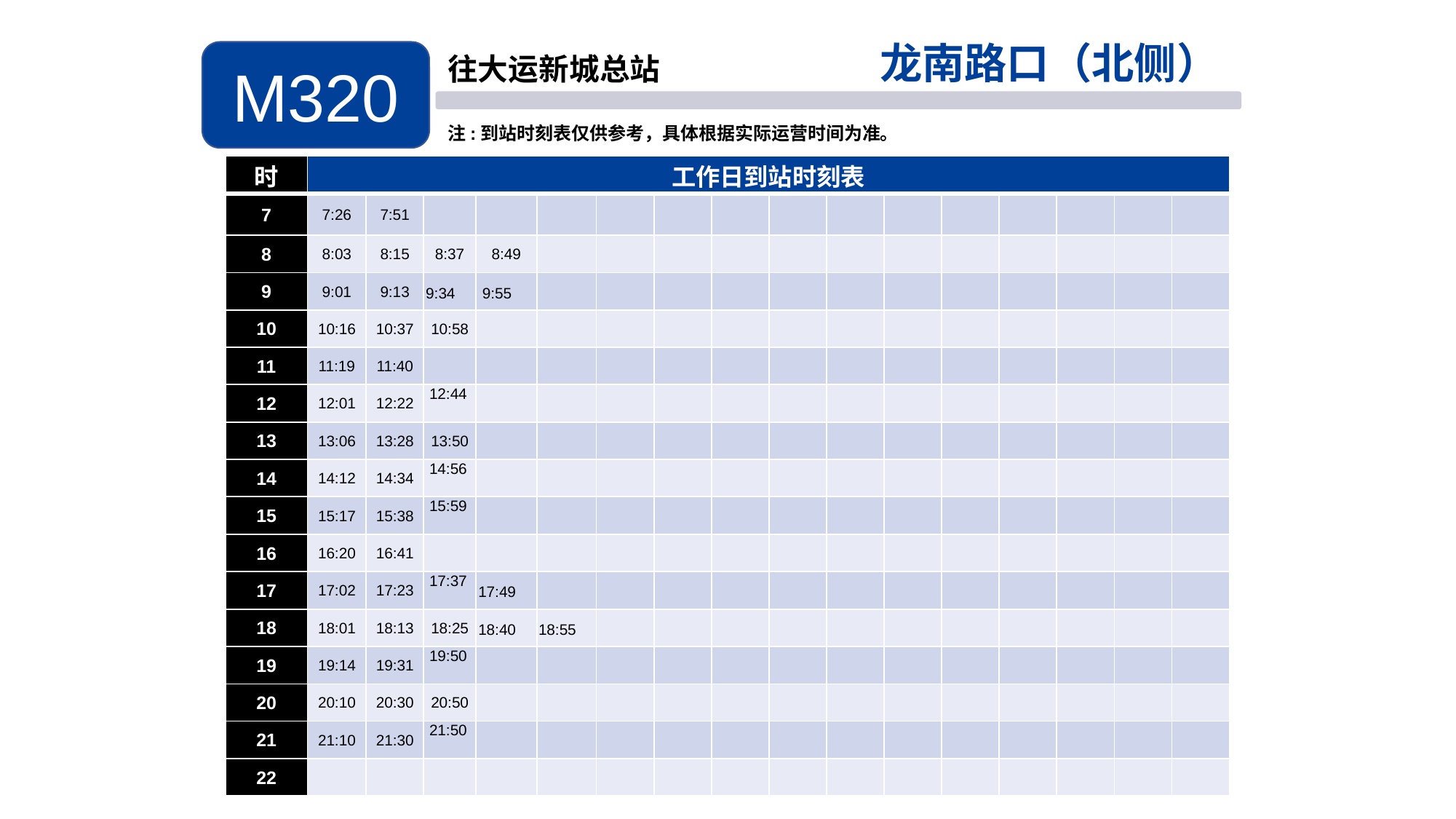

龙南路口（北侧）
M320
往大运新城总站

注:到站时刻表仅供参考，具体根据实际运营时间为准。
| 时 | 工作日到站时刻表 |  |  |  |  |  |  |  |  |  |  |  |  |  |  |  |
| --- | --- | --- | --- | --- | --- | --- | --- | --- | --- | --- | --- | --- | --- | --- | --- | --- |
| 7 | 7:26 | 7:51 |  |  |  |  |  |  |  |  |  |  |  |  |  |  |
| 8 | 8:03 | 8:15 | 8:37 | 8:49 |  |  |  |  |  |  |  |  |  |  |  |  |
| 9 | 9:01 | 9:13 | 9:34 | 9:55 |  |  |  |  |  |  |  |  |  |  |  |  |
| 10 | 10:16 | 10:37 | 10:58 |  |  |  |  |  |  |  |  |  |  |  |  |  |
| 11 | 11:19 | 11:40 |  |  |  |  |  |  |  |  |  |  |  |  |  |  |
| 12 | 12:01 | 12:22 | 12:44 |  |  |  |  |  |  |  |  |  |  |  |  |  |
| 13 | 13:06 | 13:28 | 13:50 |  |  |  |  |  |  |  |  |  |  |  |  |  |
| 14 | 14:12 | 14:34 | 14:56 |  |  |  |  |  |  |  |  |  |  |  |  |  |
| 15 | 15:17 | 15:38 | 15:59 |  |  |  |  |  |  |  |  |  |  |  |  |  |
| 16 | 16:20 | 16:41 |  |  |  |  |  |  |  |  |  |  |  |  |  |  |
| 17 | 17:02 | 17:23 | 17:37 | 17:49 |  |  |  |  |  |  |  |  |  |  |  |  |
| 18 | 18:01 | 18:13 | 18:25 | 18:40 | 18:55 |  |  |  |  |  |  |  |  |  |  |  |
| 19 | 19:14 | 19:31 | 19:50 |  |  |  |  |  |  |  |  |  |  |  |  |  |
| 20 | 20:10 | 20:30 | 20:50 |  |  |  |  |  |  |  |  |  |  |  |  |  |
| 21 | 21:10 | 21:30 | 21:50 |  |  |  |  |  |  |  |  |  |  |  |  |  |
| 22 |  |  |  |  |  |  |  |  |  |  |  |  |  |  |  |  |